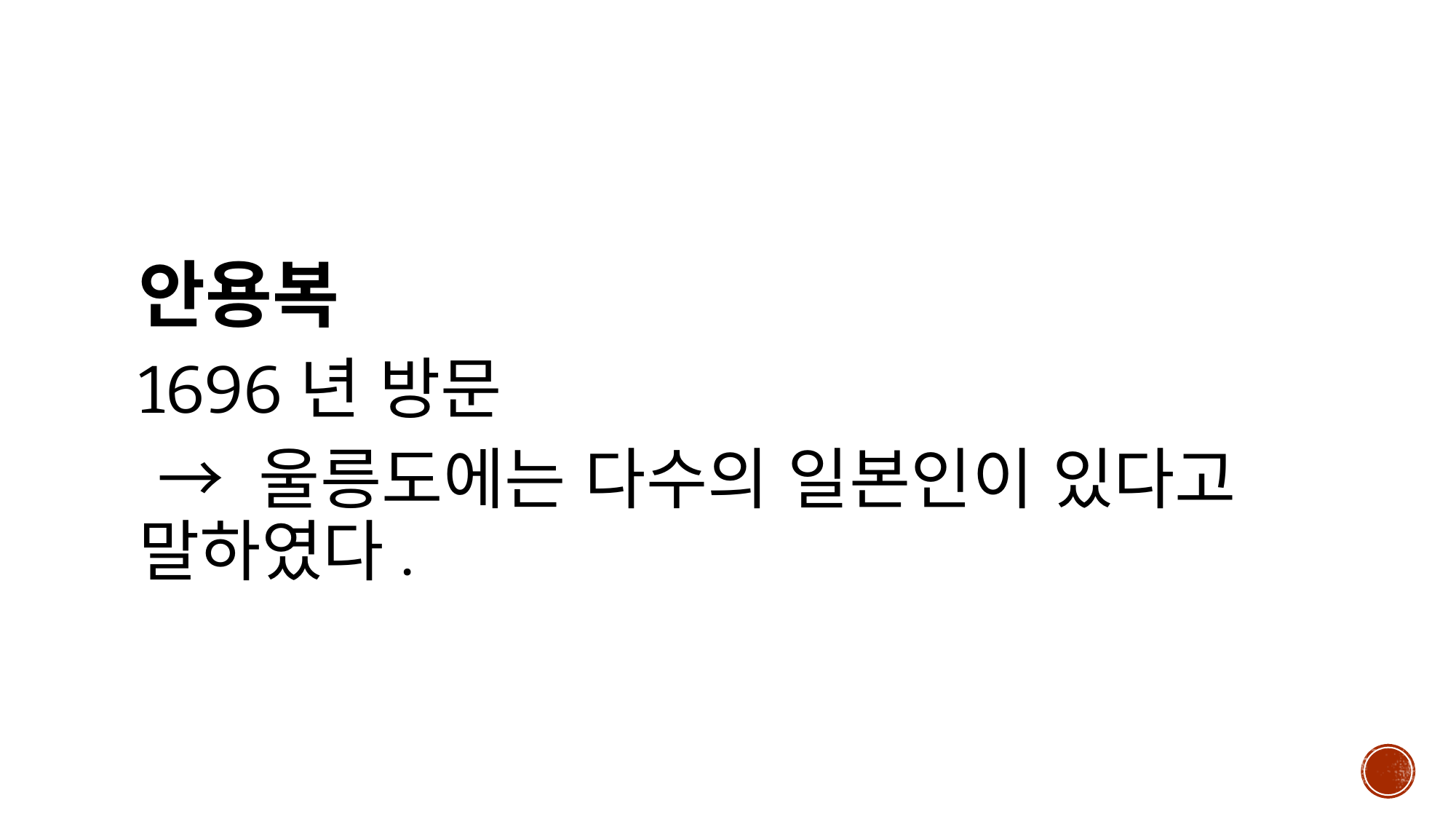

안용복
1696년 방문
 → 울릉도에는 다수의 일본인이 있다고 말하였다.